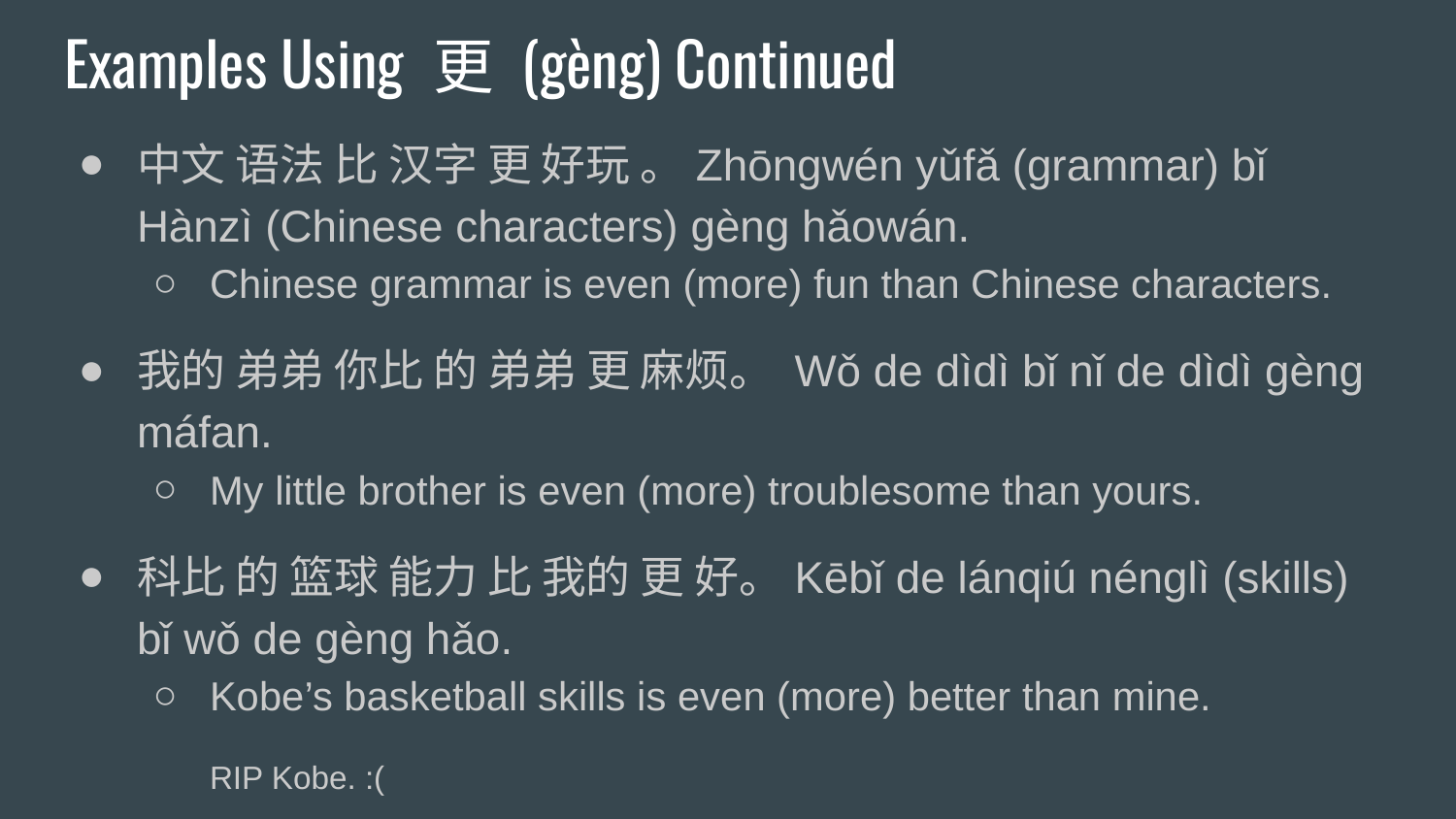

# Examples Using 更 (gèng) Continued

中文 语法 比 汉字 更 好玩 。Zhōngwén yǔfǎ (grammar) bǐ Hànzì (Chinese characters) gèng hǎowán.
Chinese grammar is even (more) fun than Chinese characters.
我的 弟弟 你比 的 弟弟 更 麻烦。 Wǒ de dìdì bǐ nǐ de dìdì gèng máfan.
My little brother is even (more) troublesome than yours.
科比 的 篮球 能力 比 我的 更 好。Kēbǐ de lánqiú nénglì (skills) bǐ wǒ de gèng hǎo.
Kobe’s basketball skills is even (more) better than mine.
RIP Kobe. :(